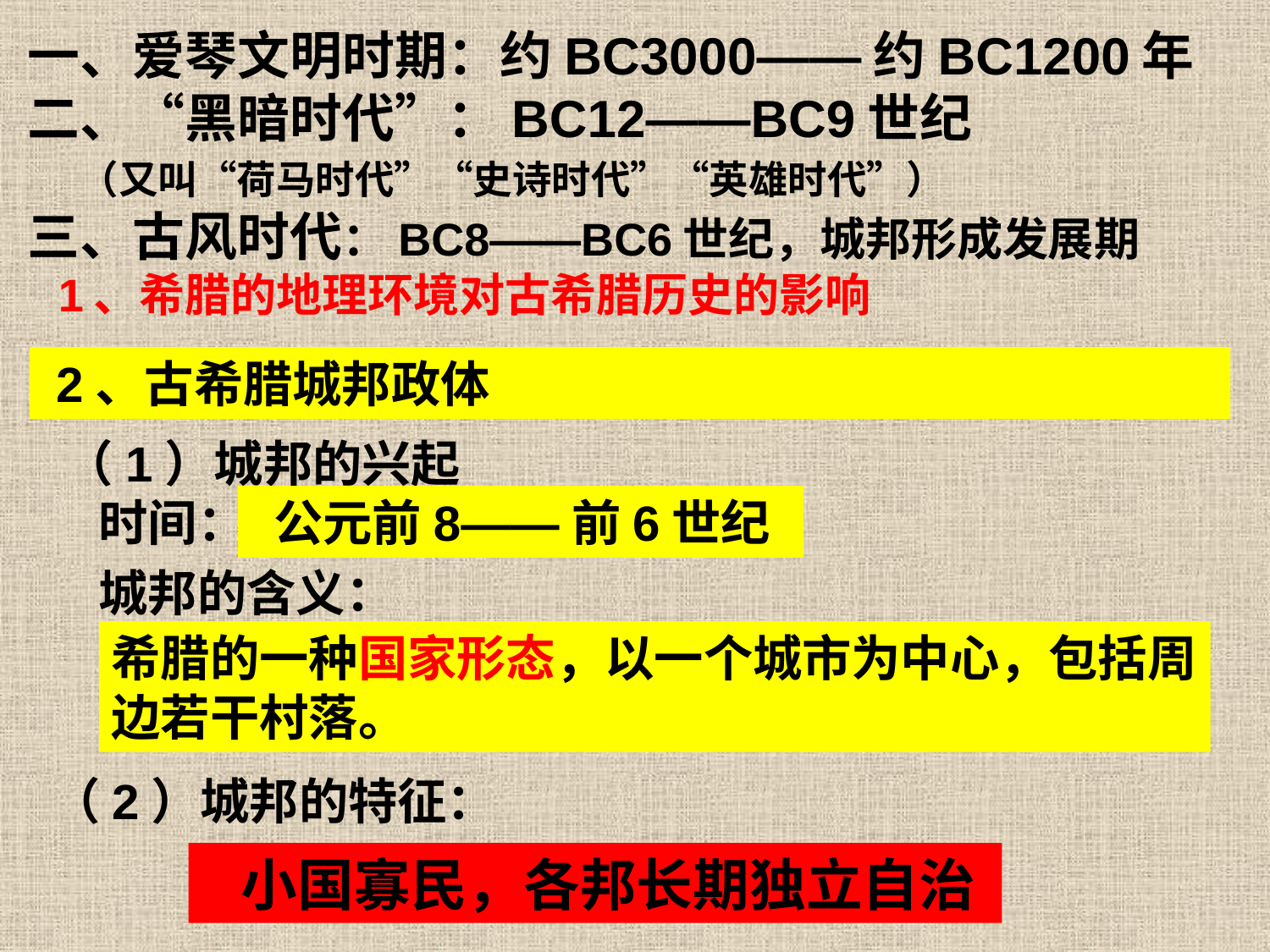

一、爱琴文明时期：约BC3000——约BC1200年
二、“黑暗时代”：BC12——BC9世纪
     （又叫“荷马时代”“史诗时代”“英雄时代”）
三、古风时代：BC8——BC6世纪，城邦形成发展期
  1、希腊的地理环境对古希腊历史的影响
 2、古希腊城邦政体
  （1）城邦的兴起
    时间：

    城邦的含义：
 公元前8——前6世纪
希腊的一种国家形态，以一个城市为中心，包括周边若干村落。
（2）城邦的特征：
 小国寡民，各邦长期独立自治